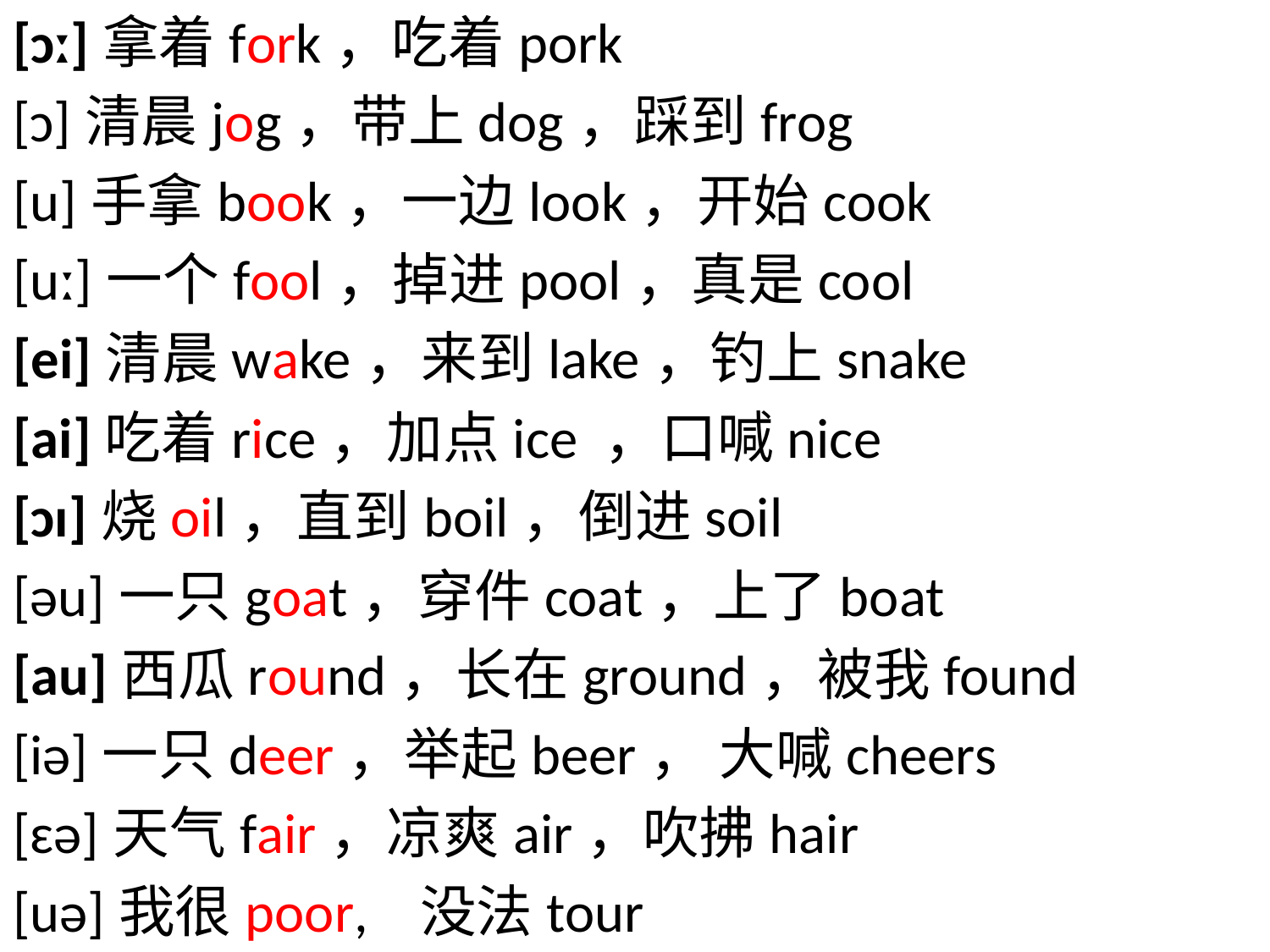

[ɔː]拿着fork，吃着pork
[ɔ]清晨jog，带上dog，踩到frog
[u]手拿book，一边look，开始cook
[uː]一个fool，掉进pool，真是cool
[ei]清晨wake，来到lake，钓上snake
[ai]吃着rice，加点ice ，口喊nice
[ɔɪ]烧oil，直到boil，倒进soil
[əu]一只goat，穿件coat，上了boat
[au]西瓜round，长在ground，被我found
[iə]一只deer，举起beer， 大喊cheers
[ɛə]天气fair，凉爽air，吹拂hair
[uə]我很poor,   没法tour